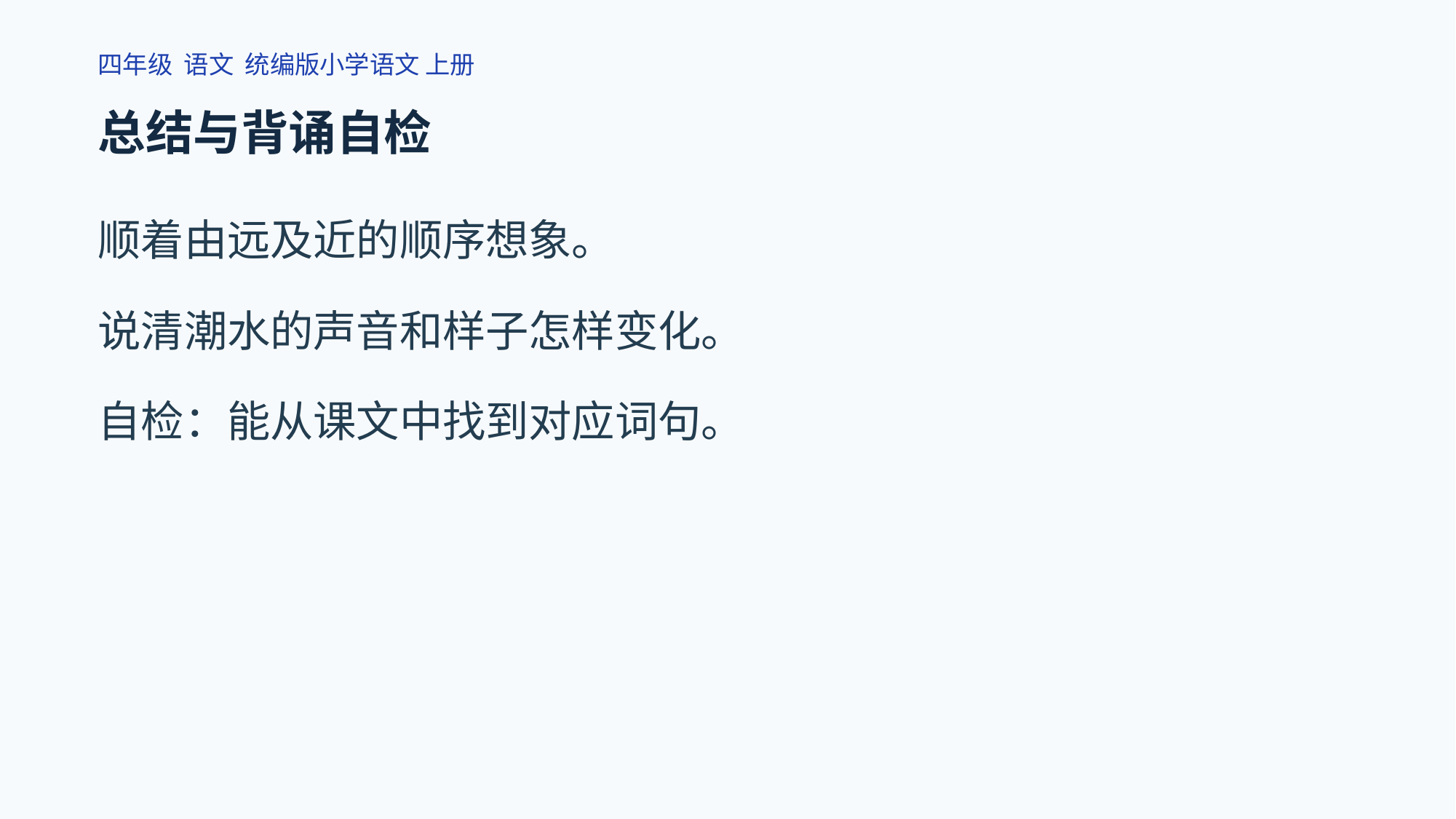

四年级  语文  统编版小学语文 上册
总结与背诵自检
顺着由远及近的顺序想象。
说清潮水的声音和样子怎样变化。
自检：能从课文中找到对应词句。